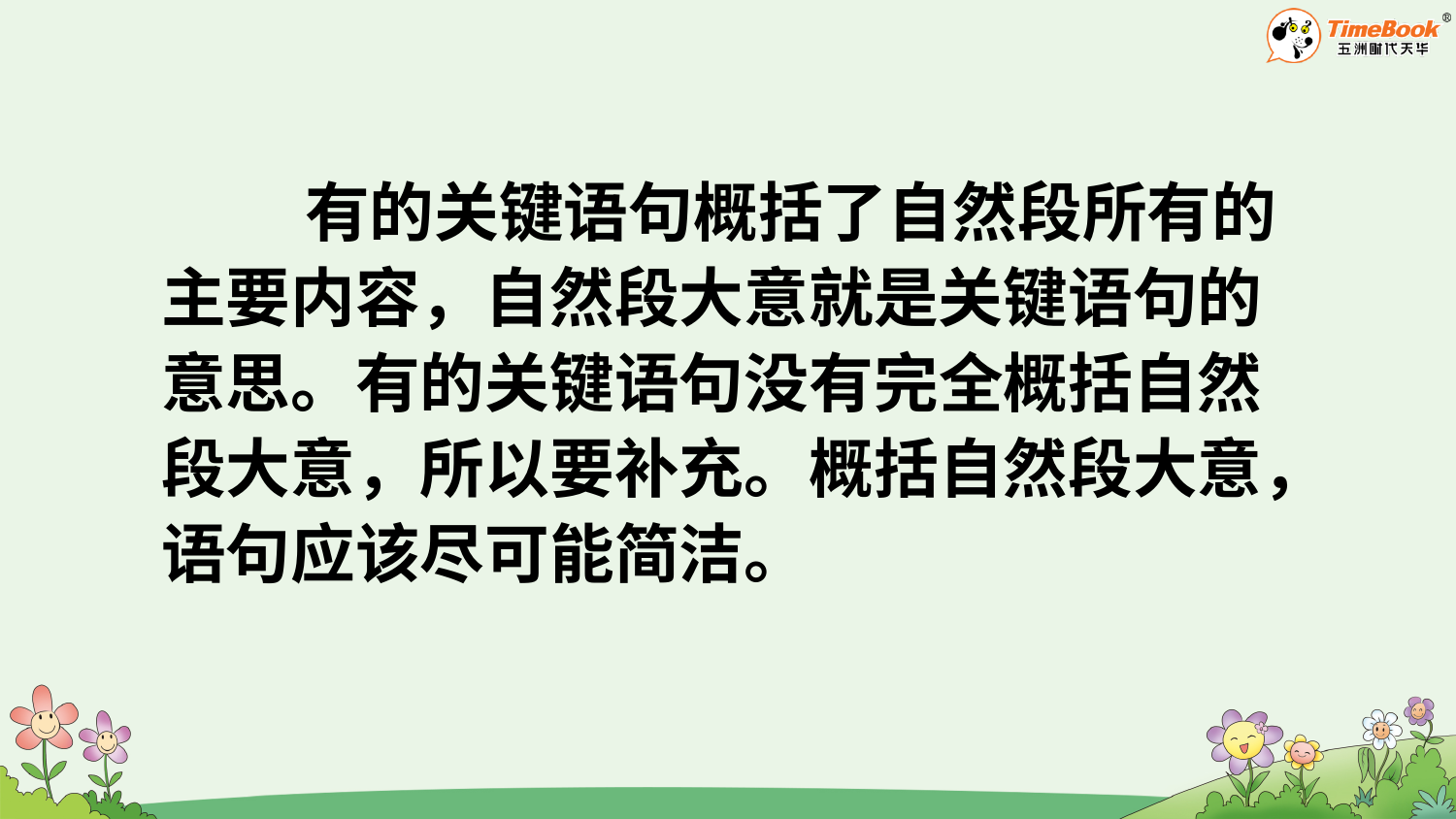

有的关键语句概括了自然段所有的主要内容，自然段大意就是关键语句的意思。有的关键语句没有完全概括自然段大意，所以要补充。概括自然段大意，语句应该尽可能简洁。